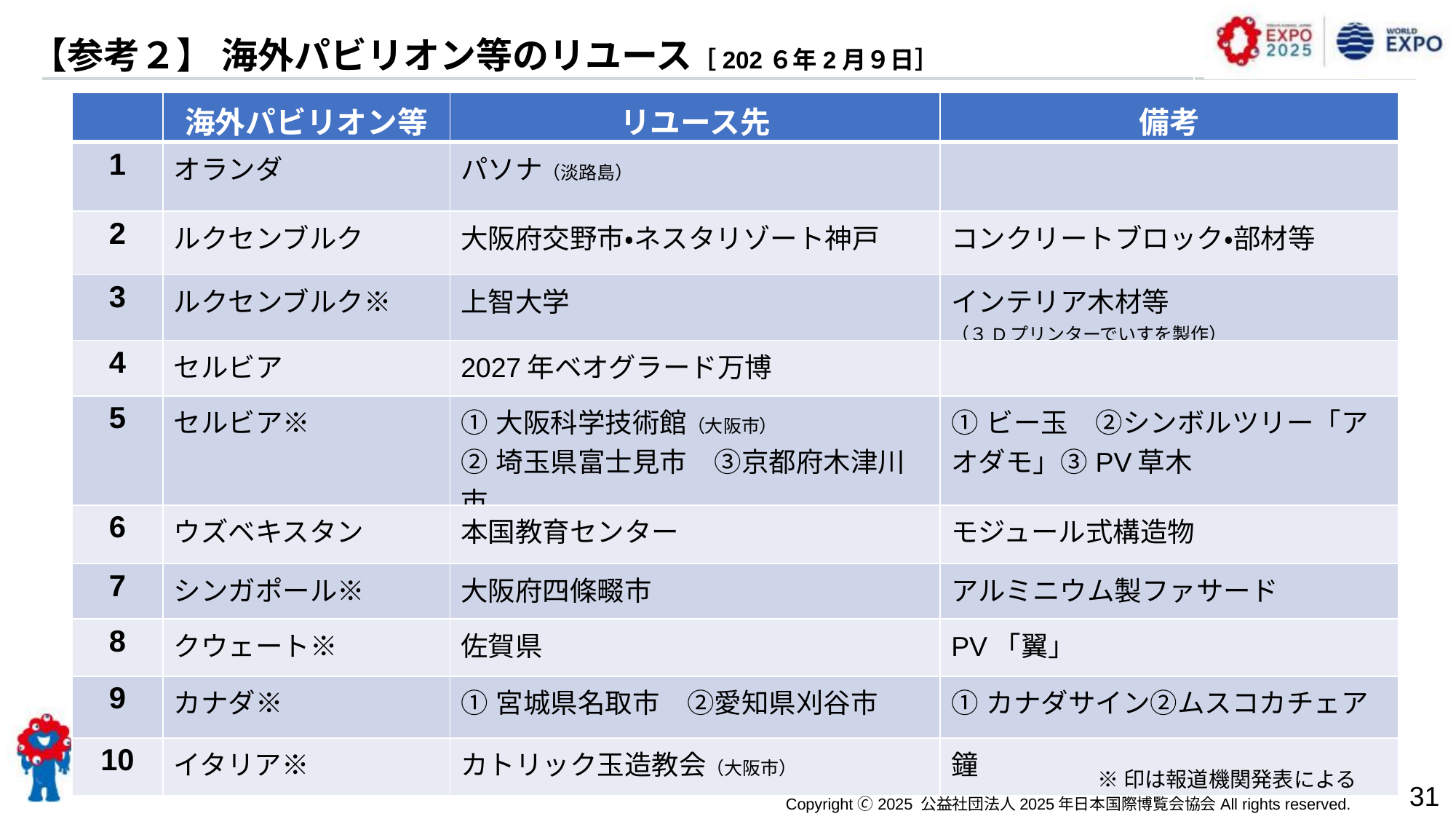

入場券販売状況（2025年８月31日時点）

【参考２】 海外パビリオン等のリユース［202６年2月９日］
|  | 海外パビリオン等 | リユース先 | 備考 |
| --- | --- | --- | --- |
| 1 | オランダ | パソナ（淡路島） |  |
| 2 | ルクセンブルク | 大阪府交野市・ネスタリゾート神戸 | コンクリートブロック・部材等 |
| 3 | ルクセンブルク※ | 上智大学 | インテリア木材等 （３Dプリンターでいすを製作） |
| 4 | セルビア | 2027年ベオグラード万博 |  |
| 5 | セルビア※ | ①大阪科学技術館（大阪市） ②埼玉県富士見市　③京都府木津川市 | ①ビー玉　②シンボルツリー「アオダモ」③PV草木 |
| 6 | ウズベキスタン | 本国教育センター | モジュール式構造物 |
| 7 | シンガポール※ | 大阪府四條畷市 | アルミニウム製ファサード |
| 8 | クウェート※ | 佐賀県 | PV「翼」 |
| 9 | カナダ※ | ①宮城県名取市　②愛知県刈谷市 | ①カナダサイン②ムスコカチェア |
| 10 | イタリア※ | カトリック玉造教会（大阪市） | 鐘 |
※印は報道機関発表による
31
Copyright 🄫 2025 公益社団法人2025年日本国際博覧会協会All rights reserved.